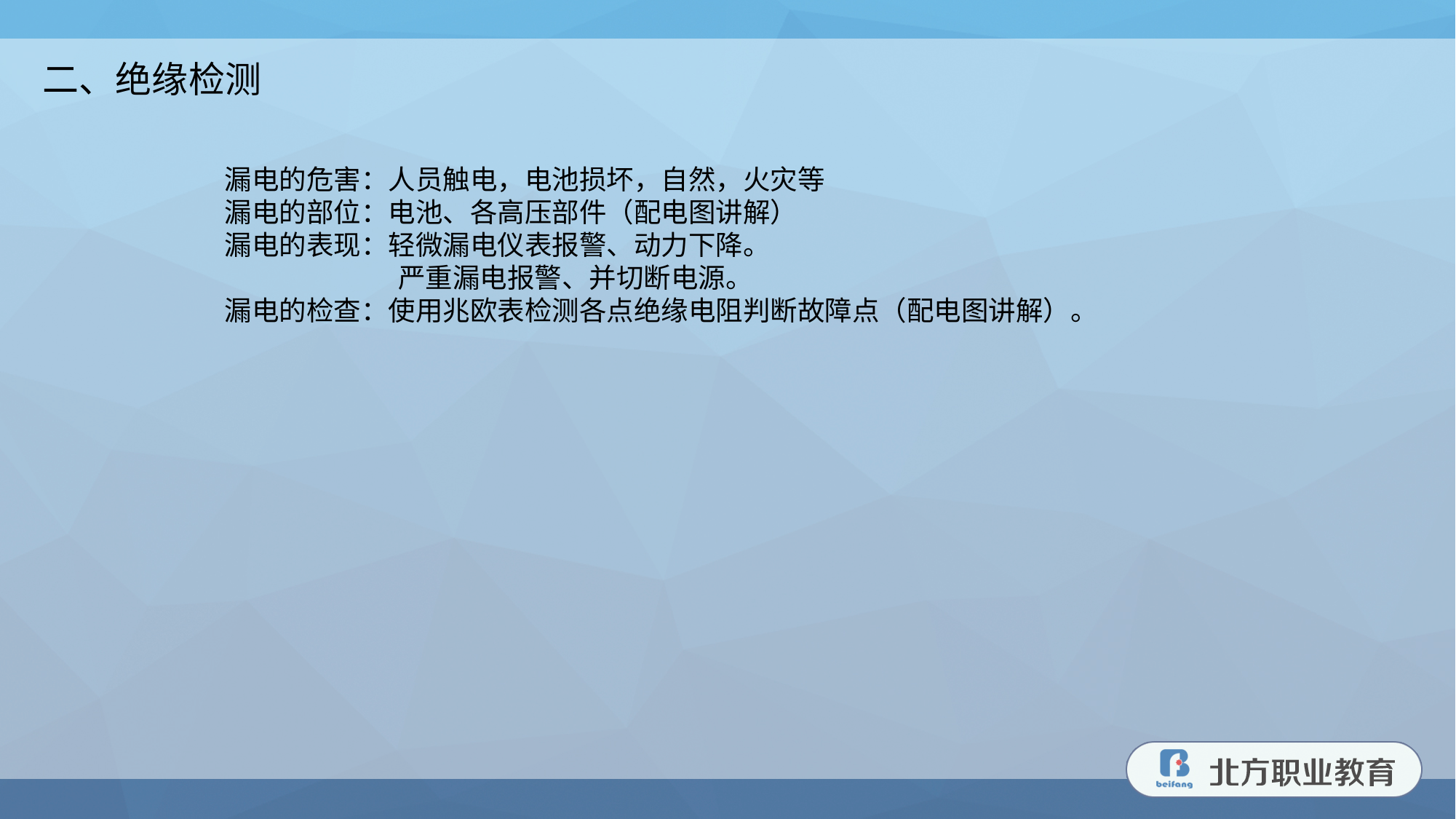

二、绝缘检测
漏电的危害：人员触电，电池损坏，自然，火灾等
漏电的部位：电池、各高压部件（配电图讲解）
漏电的表现：轻微漏电仪表报警、动力下降。
                           严重漏电报警、并切断电源。
漏电的检查：使用兆欧表检测各点绝缘电阻判断故障点（配电图讲解）。